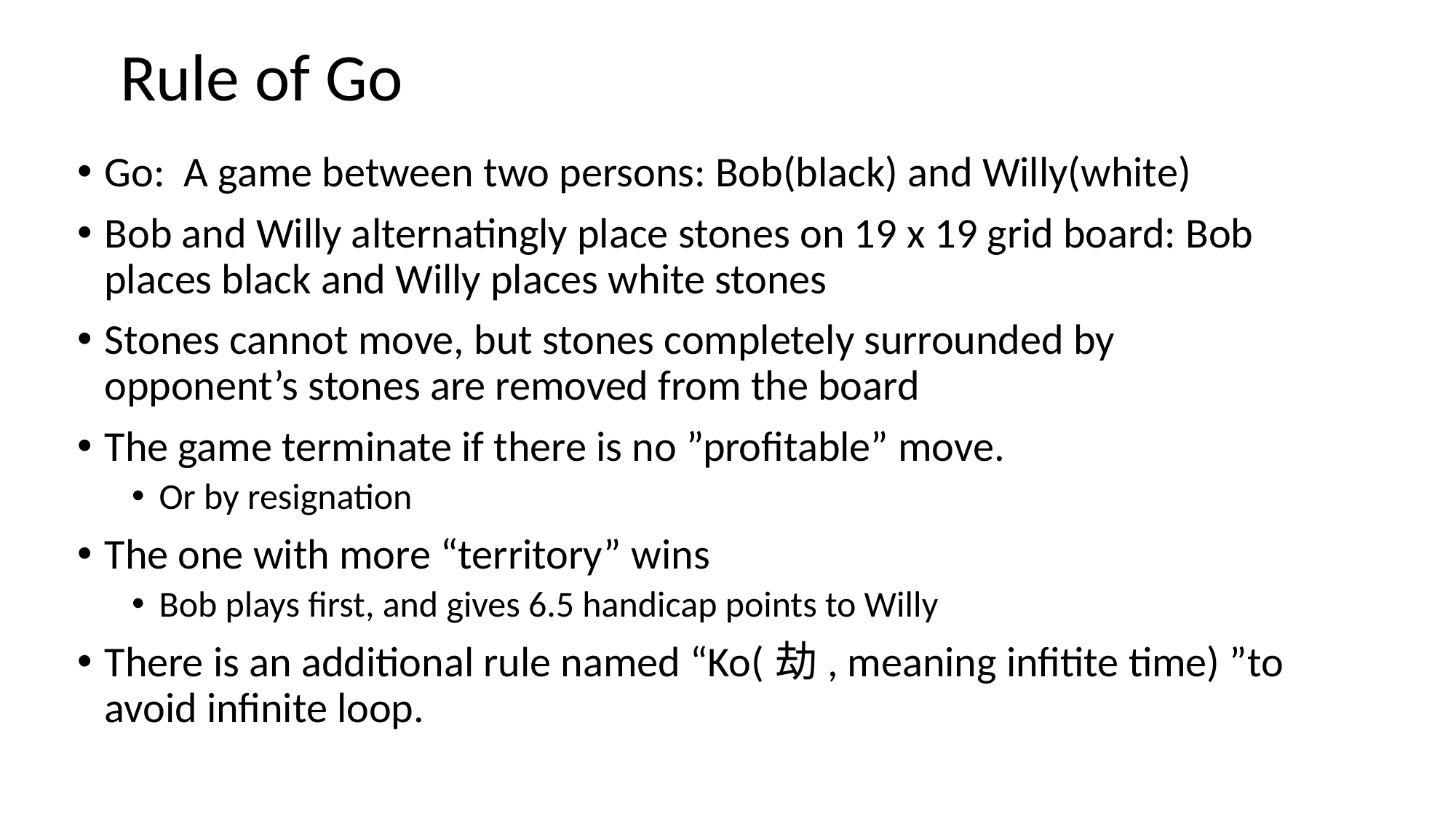

# Rule of Go
Go:  A game between two persons: Bob(black) and Willy(white)
Bob and Willy alternatingly place stones on 19 x 19 grid board: Bob places black and Willy places white stones
Stones cannot move, but stones completely surrounded by opponent’s stones are removed from the board
The game terminate if there is no ”profitable” move.
Or by resignation
The one with more “territory” wins
Bob plays first, and gives 6.5 handicap points to Willy
There is an additional rule named “Ko(劫, meaning infitite time) ”to avoid infinite loop.